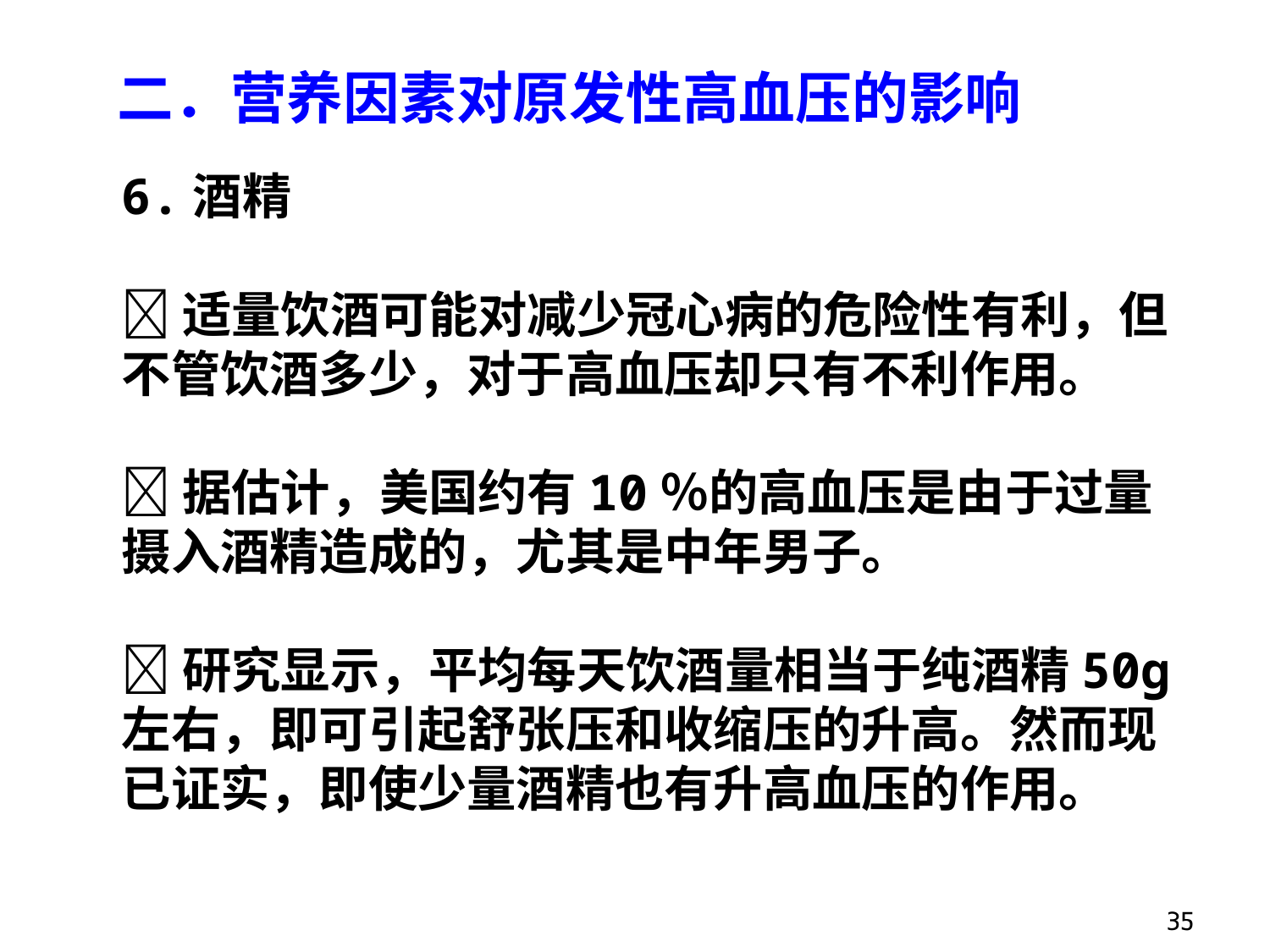

二．营养因素对原发性高血压的影响
6.酒精
• 适量饮酒可能对减少冠心病的危险性有利，但不管饮酒多少，对于高血压却只有不利作用。
• 据估计，美国约有10％的高血压是由于过量摄入酒精造成的，尤其是中年男子。
• 研究显示，平均每天饮酒量相当于纯酒精50g左右，即可引起舒张压和收缩压的升高。然而现已证实，即使少量酒精也有升高血压的作用。
35